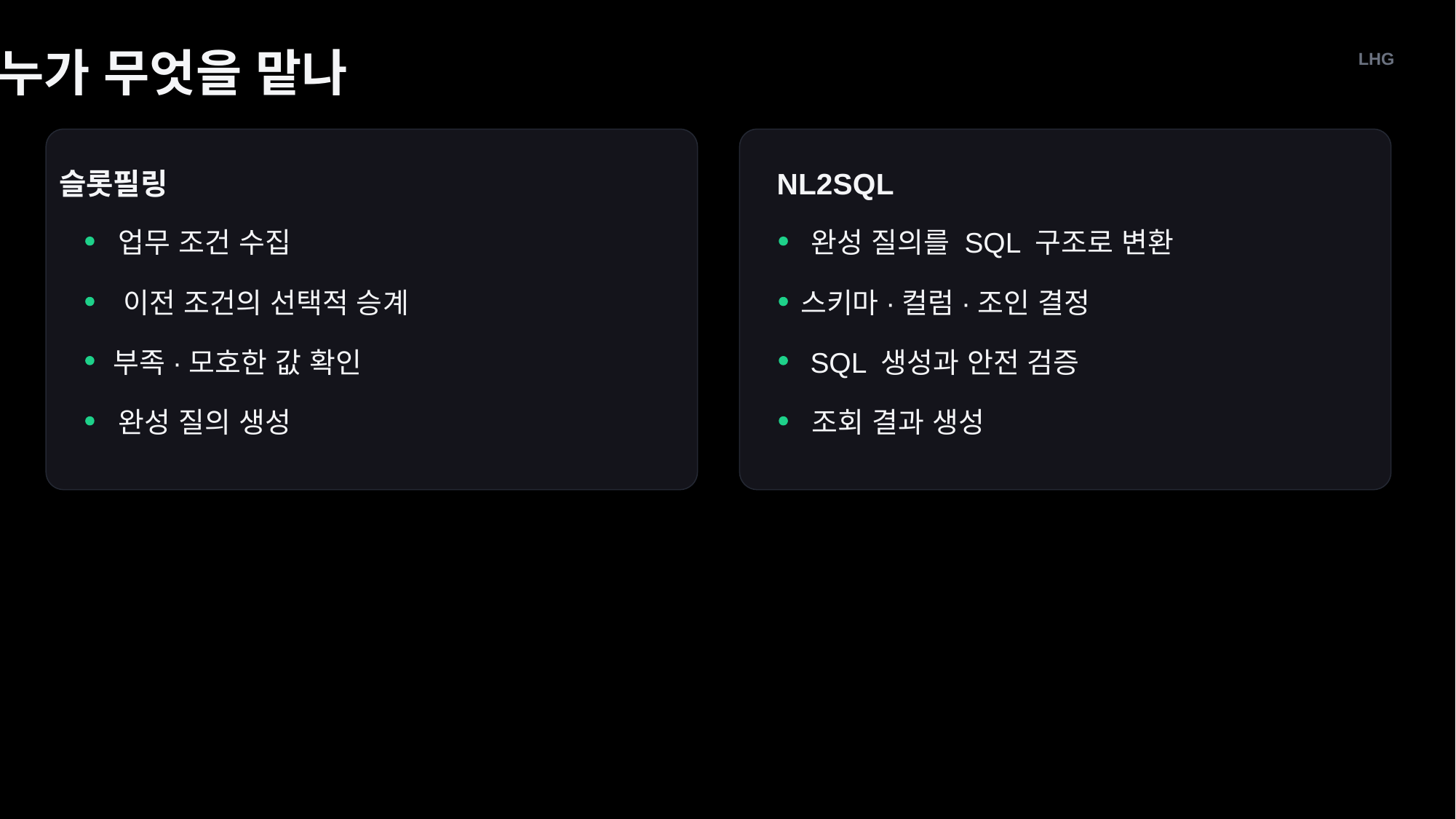

누가 무엇을 맡나
LHG

슬롯필링
NL2SQL
업무 조건 수집
완성 질의를 SQL 구조로 변환

이전 조건의 선택적 승계
스키마·컬럼·조인 결정

부족·모호한 값 확인
SQL 생성과 안전 검증

완성 질의 생성
조회 결과 생성